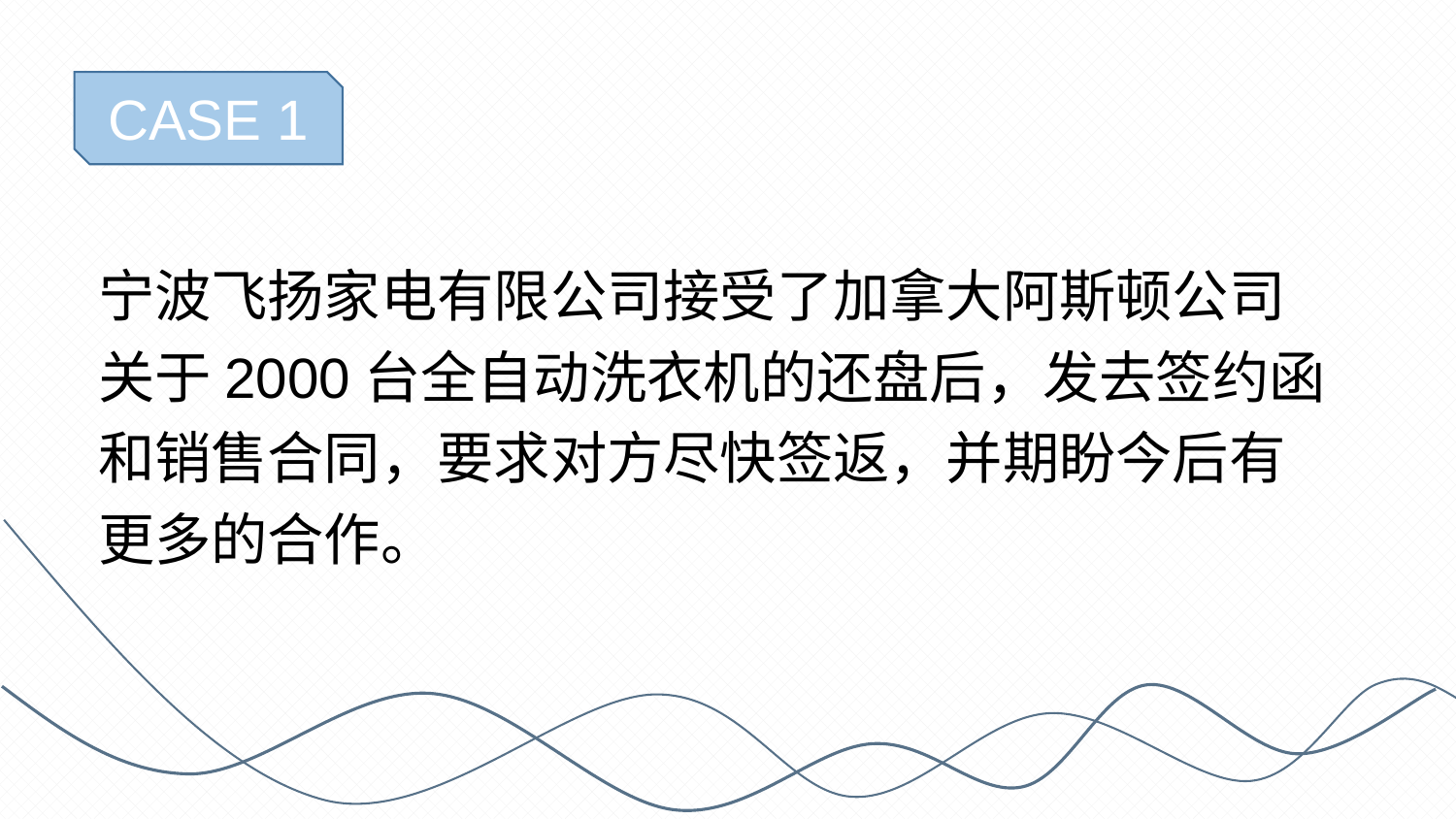

CASE 1
宁波飞扬家电有限公司接受了加拿大阿斯顿公司关于2000台全自动洗衣机的还盘后，发去签约函和销售合同，要求对方尽快签返，并期盼今后有更多的合作。